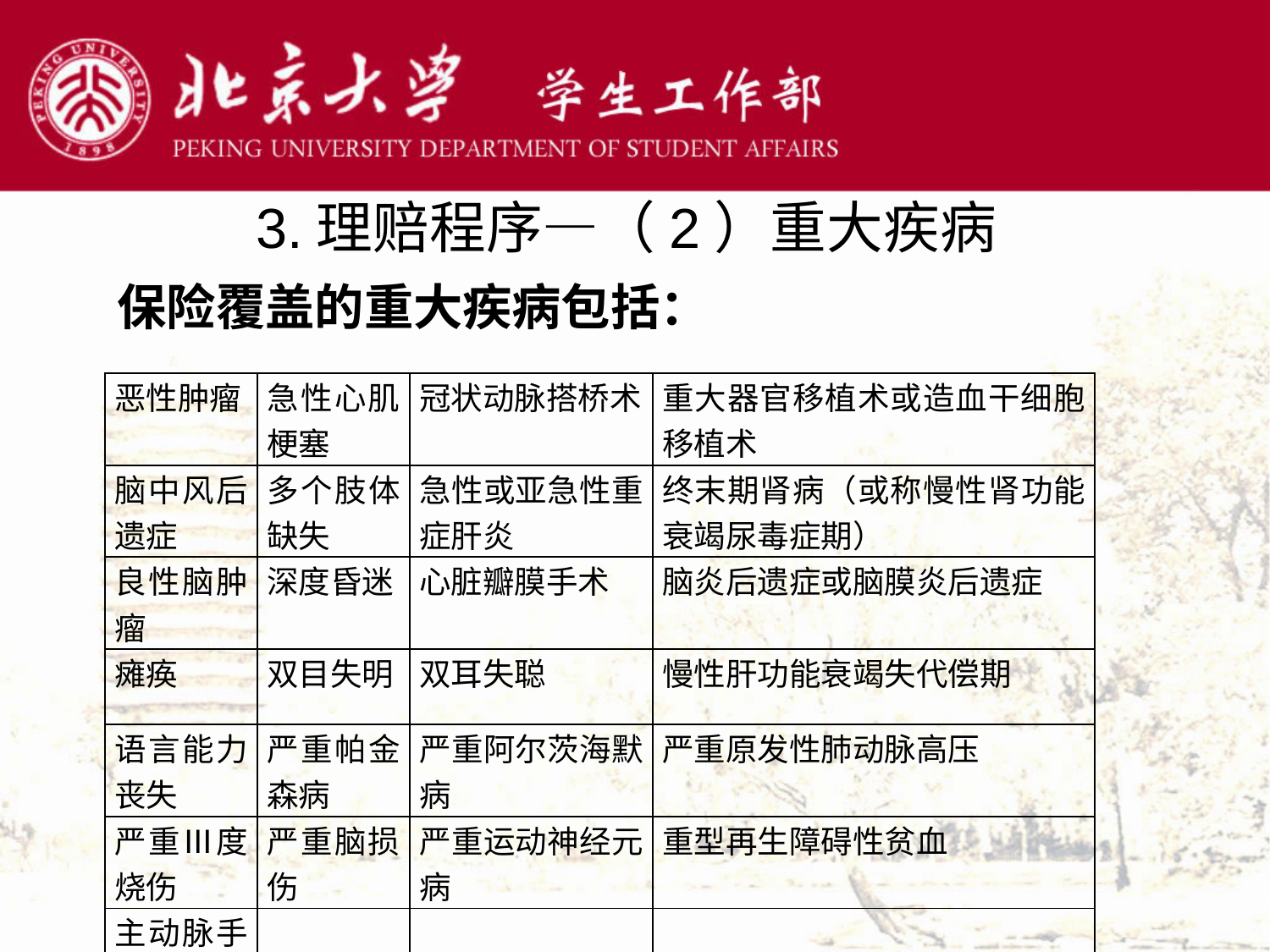

# 3.理赔程序—（2）重大疾病
保险覆盖的重大疾病包括：
| 恶性肿瘤 | 急性心肌梗塞 | 冠状动脉搭桥术 | 重大器官移植术或造血干细胞移植术 |
| --- | --- | --- | --- |
| 脑中风后遗症 | 多个肢体缺失 | 急性或亚急性重症肝炎 | 终末期肾病（或称慢性肾功能衰竭尿毒症期） |
| 良性脑肿瘤 | 深度昏迷 | 心脏瓣膜手术 | 脑炎后遗症或脑膜炎后遗症 |
| 瘫痪 | 双目失明 | 双耳失聪 | 慢性肝功能衰竭失代偿期 |
| 语言能力丧失 | 严重帕金森病 | 严重阿尔茨海默病 | 严重原发性肺动脉高压 |
| 严重Ⅲ度烧伤 | 严重脑损伤 | 严重运动神经元病 | 重型再生障碍性贫血 |
| 主动脉手术 |  |  |  |